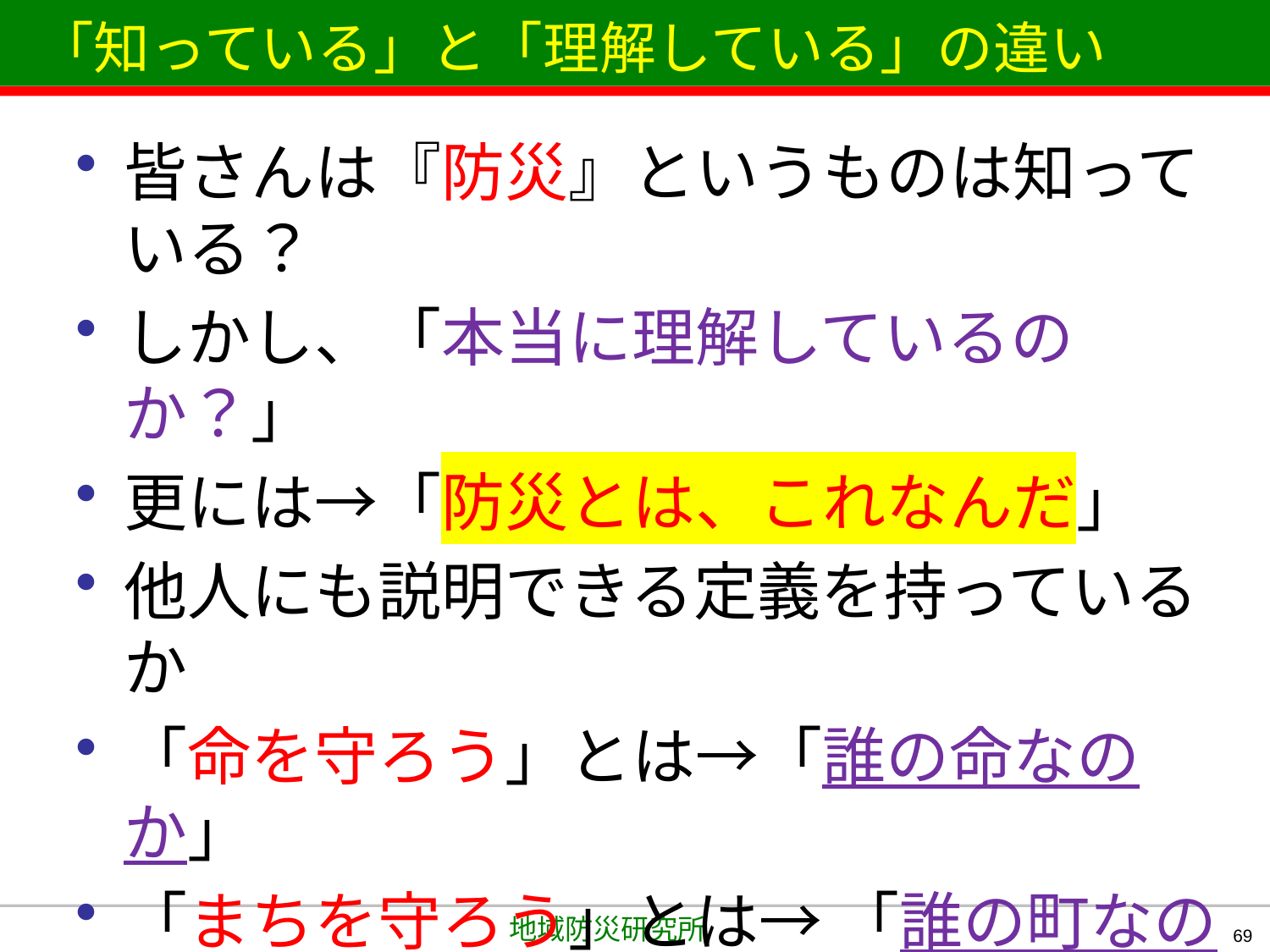

# 「知っている」と「理解している」の違い
皆さんは『防災』というものは知っている？
しかし、「本当に理解しているのか？」
更には→「防災とは、これなんだ」
他人にも説明できる定義を持っているか
「命を守ろう」とは→「誰の命なのか」
「まちを守ろう」とは→ 「誰の町なのか」
定義を持たず、漠然とした曖昧な活動
防災活動が続かなくて当たり前！